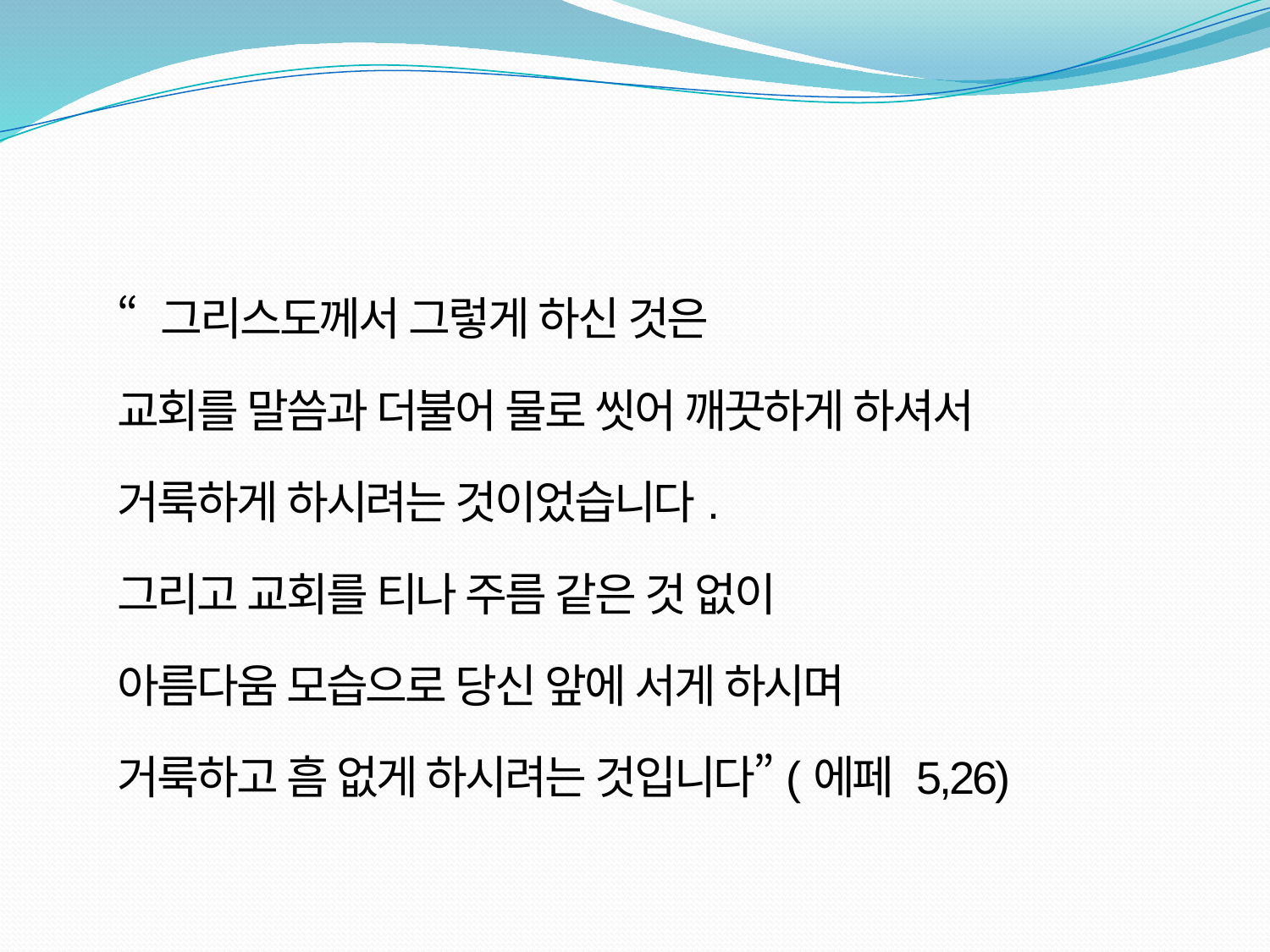

“ 그리스도께서 그렇게 하신 것은
교회를 말씀과 더불어 물로 씻어 깨끗하게 하셔서
거룩하게 하시려는 것이었습니다.
그리고 교회를 티나 주름 같은 것 없이
아름다움 모습으로 당신 앞에 서게 하시며
거룩하고 흠 없게 하시려는 것입니다”(에페 5,26)